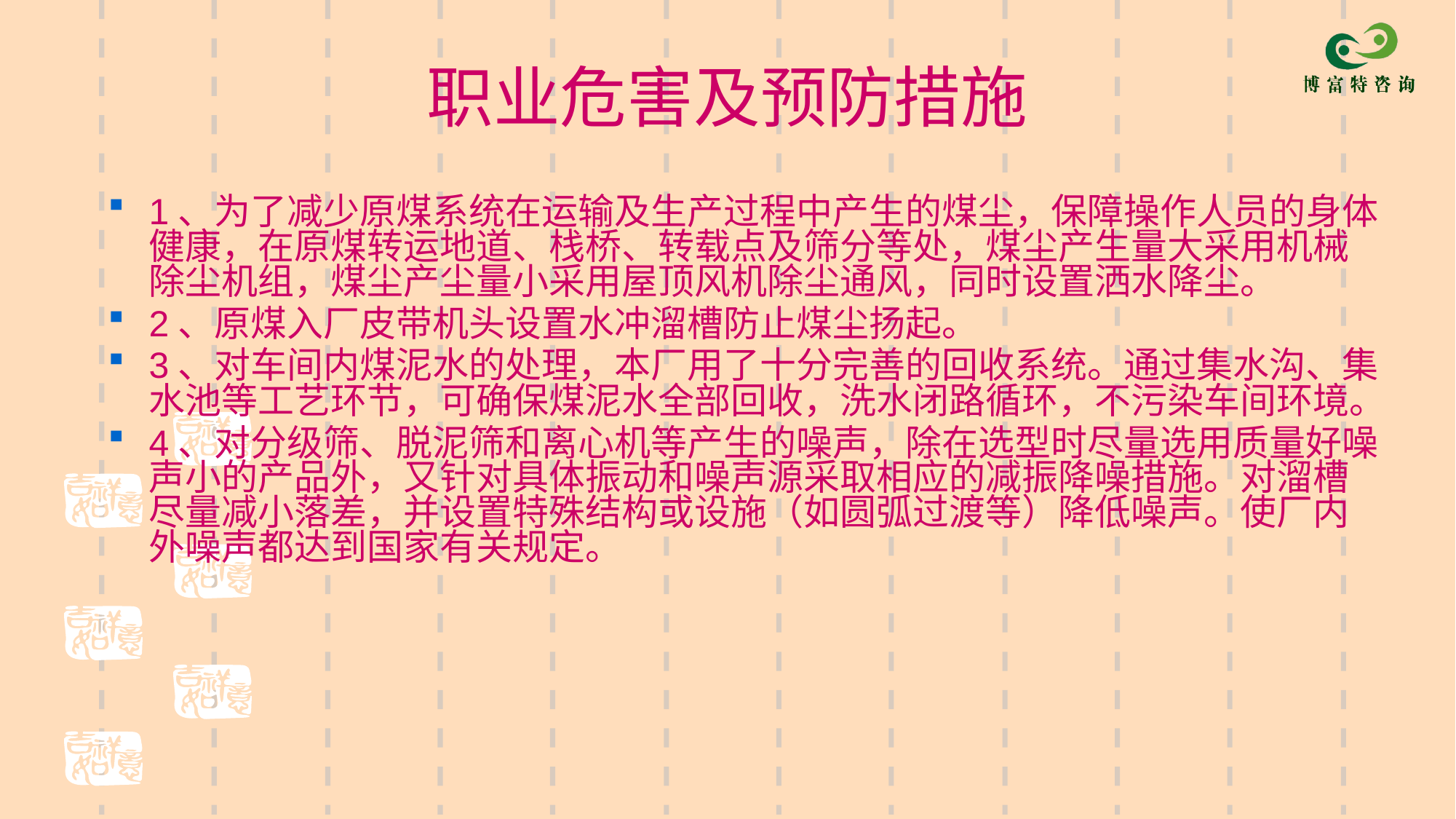

# 职业危害及预防措施
1、为了减少原煤系统在运输及生产过程中产生的煤尘，保障操作人员的身体健康，在原煤转运地道、栈桥、转载点及筛分等处，煤尘产生量大采用机械除尘机组，煤尘产尘量小采用屋顶风机除尘通风，同时设置洒水降尘。
2、原煤入厂皮带机头设置水冲溜槽防止煤尘扬起。
3、对车间内煤泥水的处理，本厂用了十分完善的回收系统。通过集水沟、集水池等工艺环节，可确保煤泥水全部回收，洗水闭路循环，不污染车间环境。
4、对分级筛、脱泥筛和离心机等产生的噪声，除在选型时尽量选用质量好噪声小的产品外，又针对具体振动和噪声源采取相应的减振降噪措施。对溜槽尽量减小落差，并设置特殊结构或设施（如圆弧过渡等）降低噪声。使厂内外噪声都达到国家有关规定。